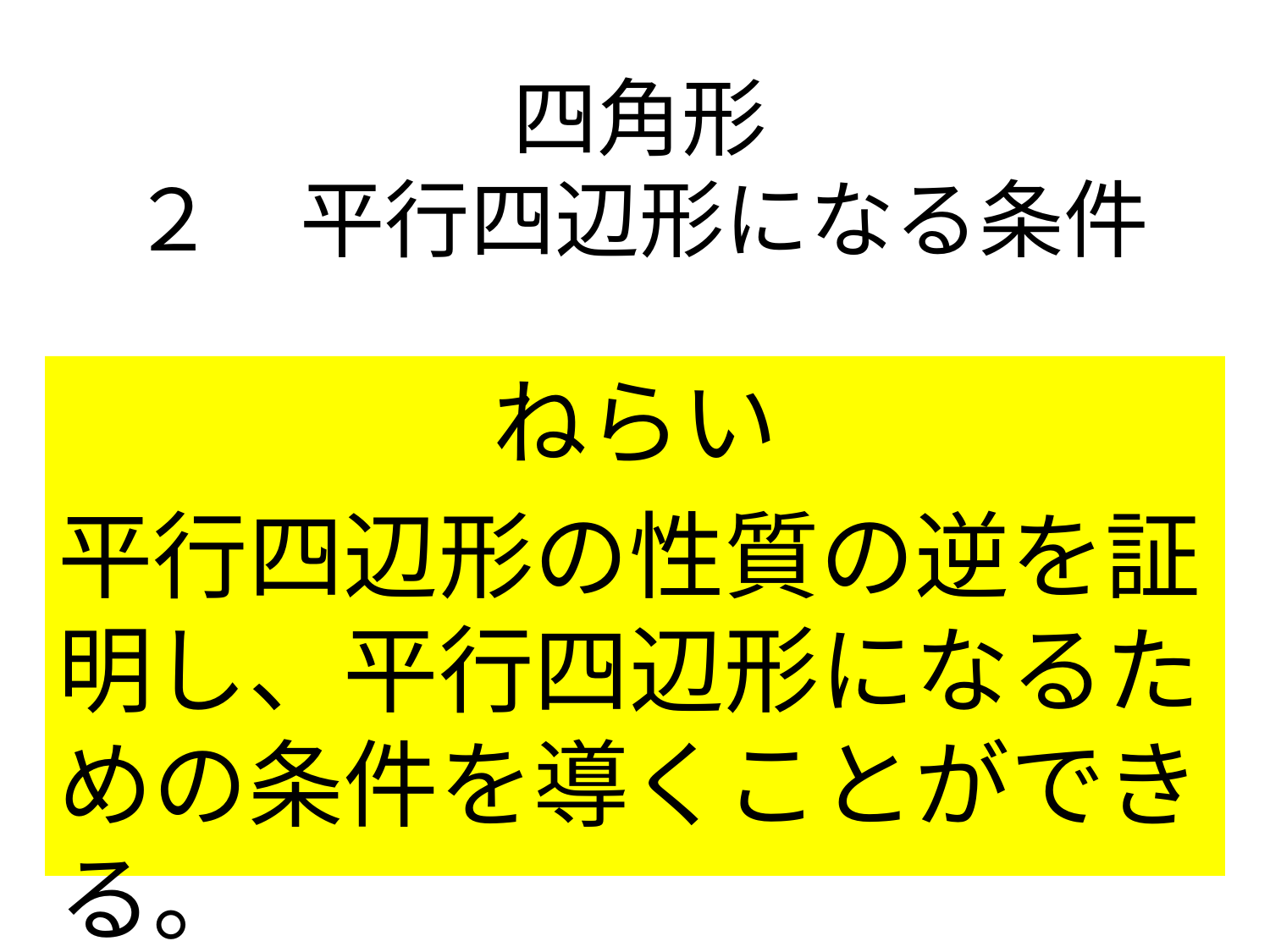

# 四角形 ２　平行四辺形になる条件
ねらい
平行四辺形の性質の逆を証明し、平行四辺形になるための条件を導くことができる。